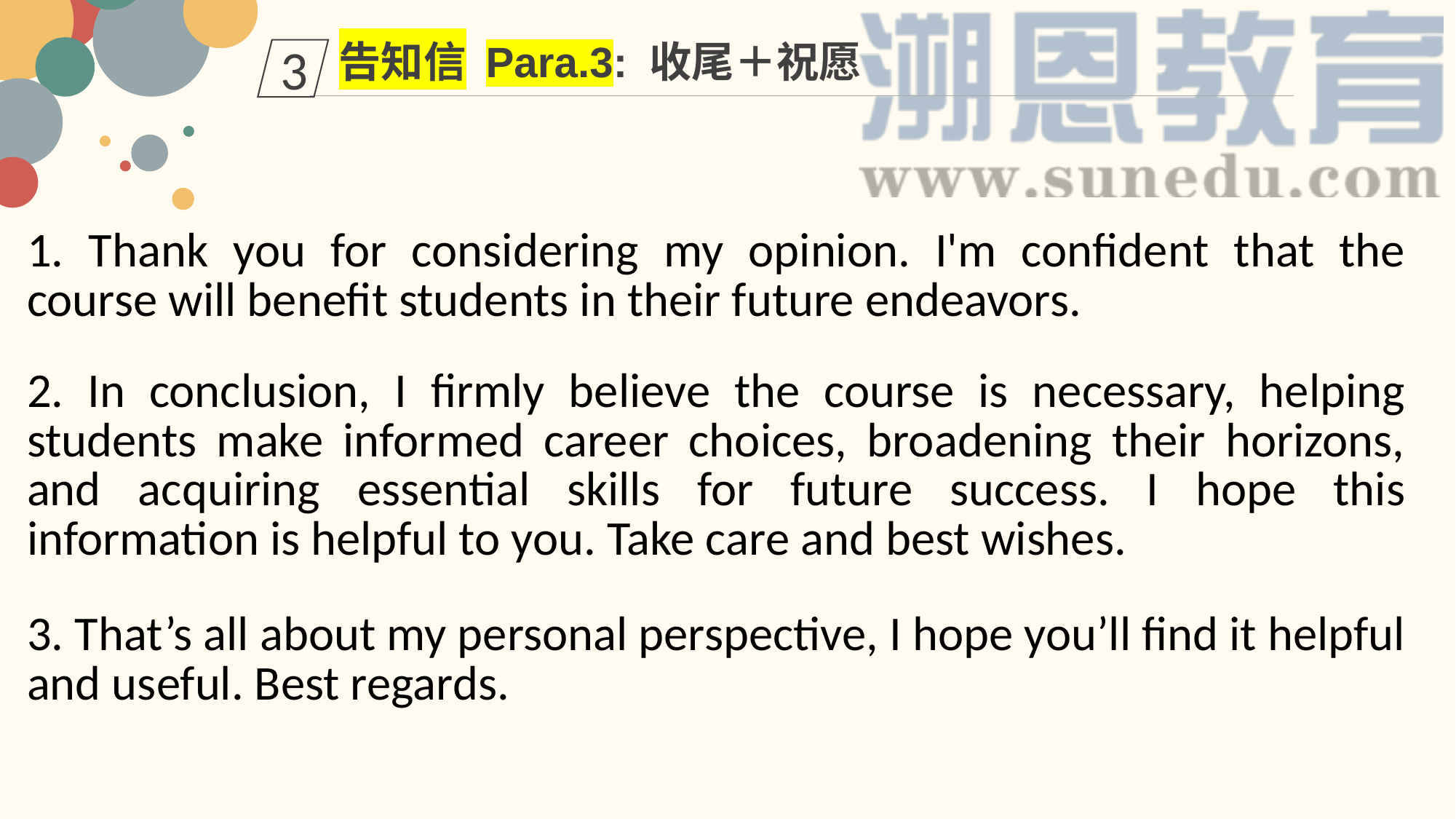

告知信 Para.3: 收尾＋祝愿
3
1. Thank you for considering my opinion. I'm confident that the course will benefit students in their future endeavors.
2. In conclusion, I firmly believe the course is necessary, helping students make informed career choices, broadening their horizons, and acquiring essential skills for future success. I hope this information is helpful to you. Take care and best wishes.
3. That’s all about my personal perspective, I hope you’ll find it helpful and useful. Best regards.